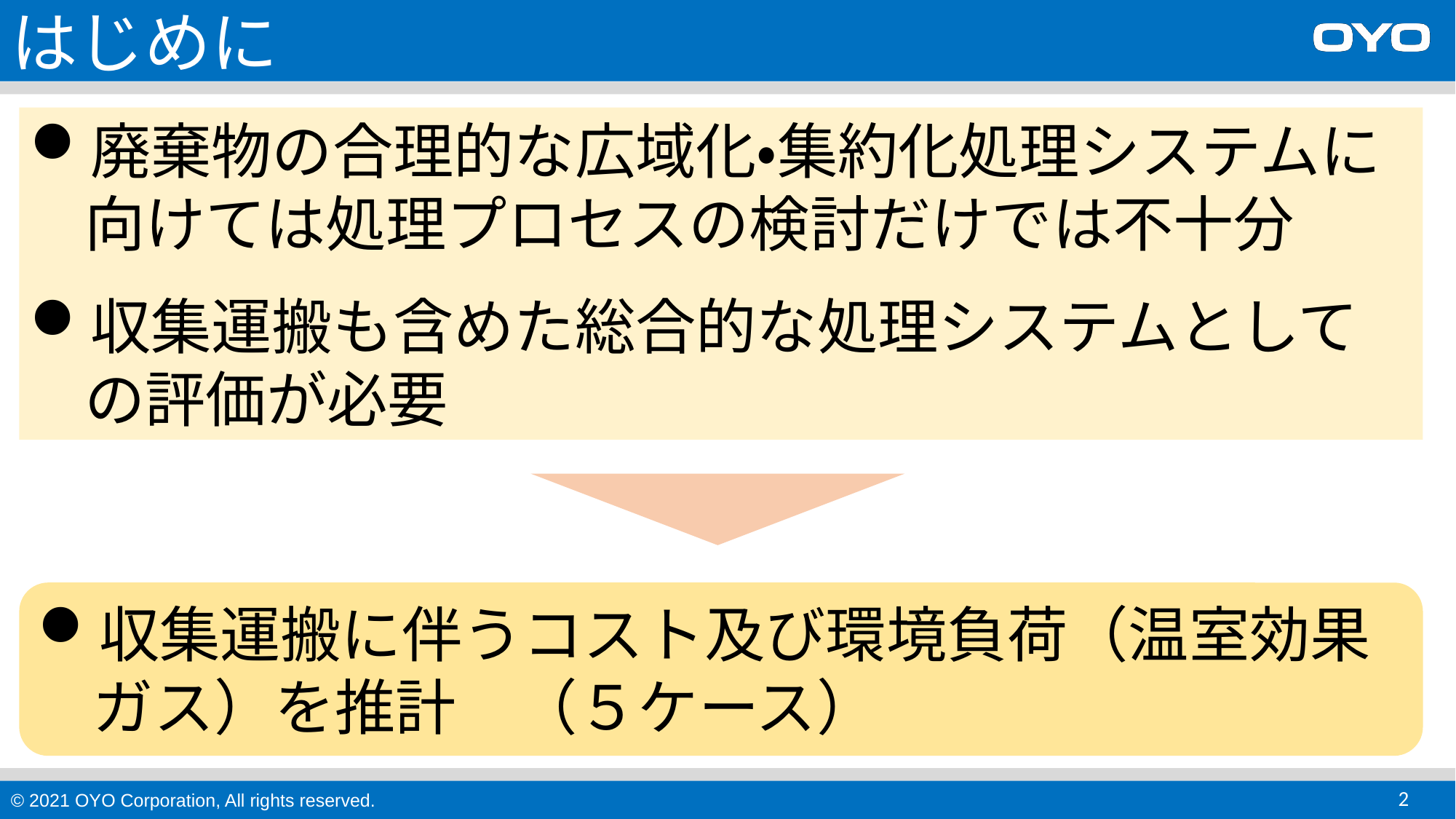

はじめに
廃棄物の合理的な広域化・集約化処理システムに向けては処理プロセスの検討だけでは不十分

収集運搬も含めた総合的な処理システムとしての評価が必要

収集運搬に伴うコスト及び環境負荷（温室効果ガス）を推計　（５ケース）